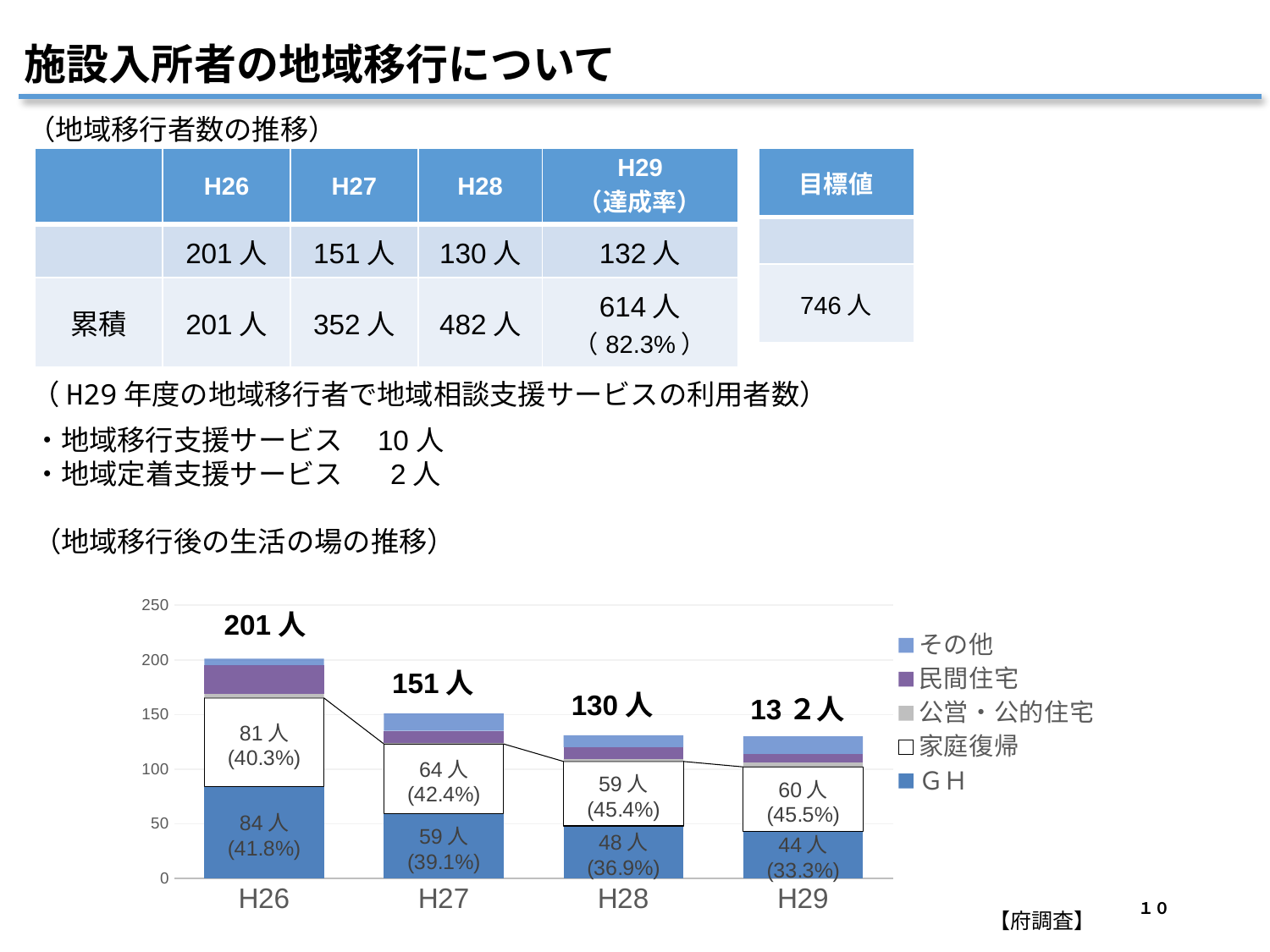

# 施設入所者の地域移行について
（地域移行者数の推移）
| 目標値 |
| --- |
|  |
| 746人 |
|  | H26 | H27 | H28 | H29 （達成率） |
| --- | --- | --- | --- | --- |
|  | 201人 | 151人 | 130人 | 132人 |
| 累積 | 201人 | 352人 | 482人 | 614人 （82.3%） |

（H29年度の地域移行者で地域相談支援サービスの利用者数）
・地域移行支援サービス　10人
・地域定着支援サービス　  2人
（地域移行後の生活の場の推移）

### Chart

| Category | ＧＨ | 家庭復帰 | 公営・公的住宅 | 民間住宅 | その他 |
|---|---|---|---|---|---|
| H26 | 84.0 | 81.0 | 4.0 | 26.0 | 6.0 |
| H27 | 59.0 | 64.0 | 1.0 | 11.0 | 16.0 |
| H28 | 48.0 | 59.0 | 2.0 | 11.0 | 11.0 |
| H29 | 43.0 | 59.0 | 4.0 | 8.0 | 16.0 |
201人
151人
130人
13２人
１０
【府調査】